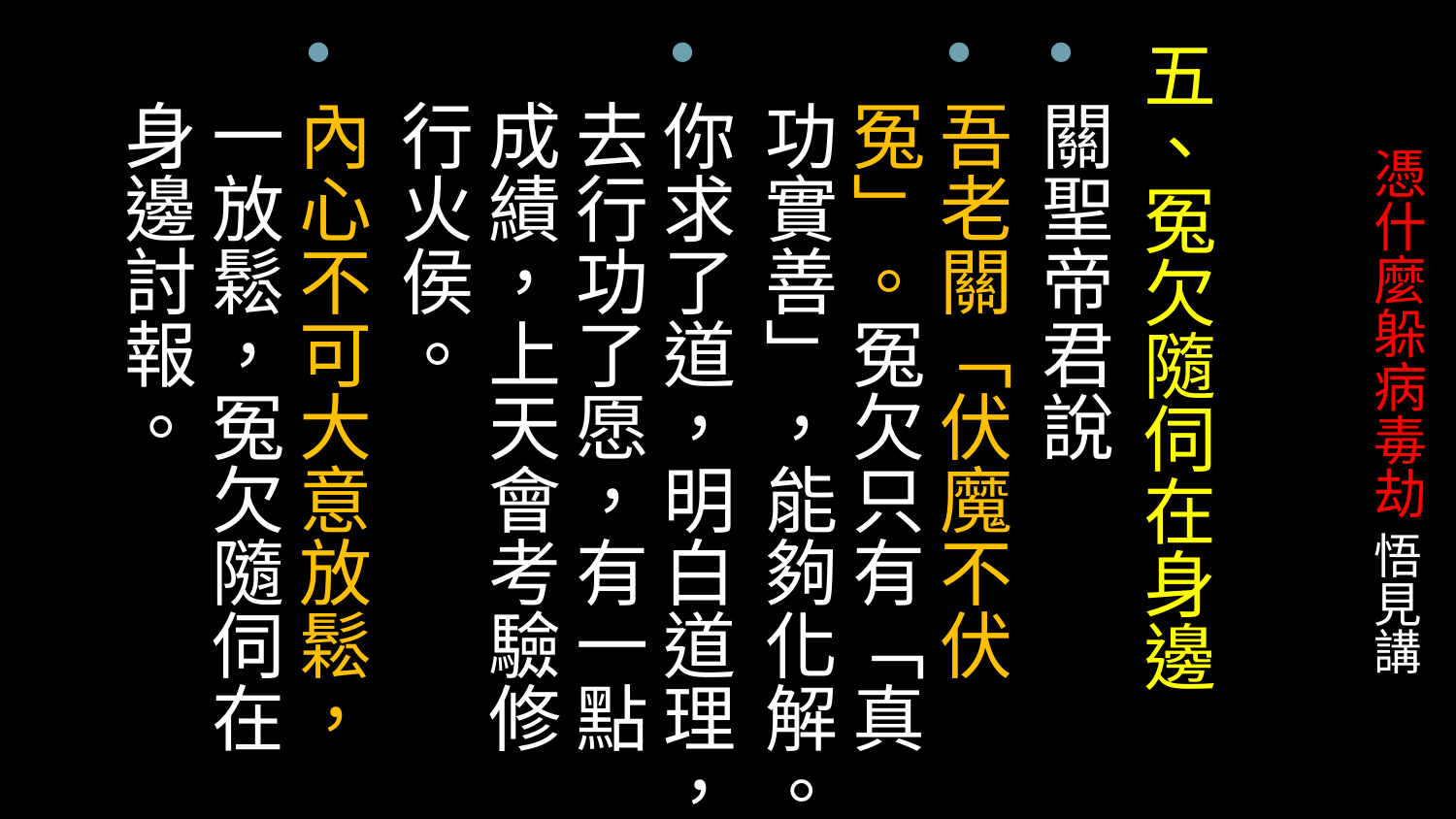

五、冤欠隨伺在身邊
關聖帝君說
吾老關「伏魔不伏冤」。冤欠只有「真功實善」，能夠化解。
你求了道，明白道理，去行功了愿，有一點成績，上天會考驗修行火侯。
內心不可大意放鬆，一放鬆，冤欠隨伺在身邊討報。

# 憑什麼躲病毒劫 悟見講